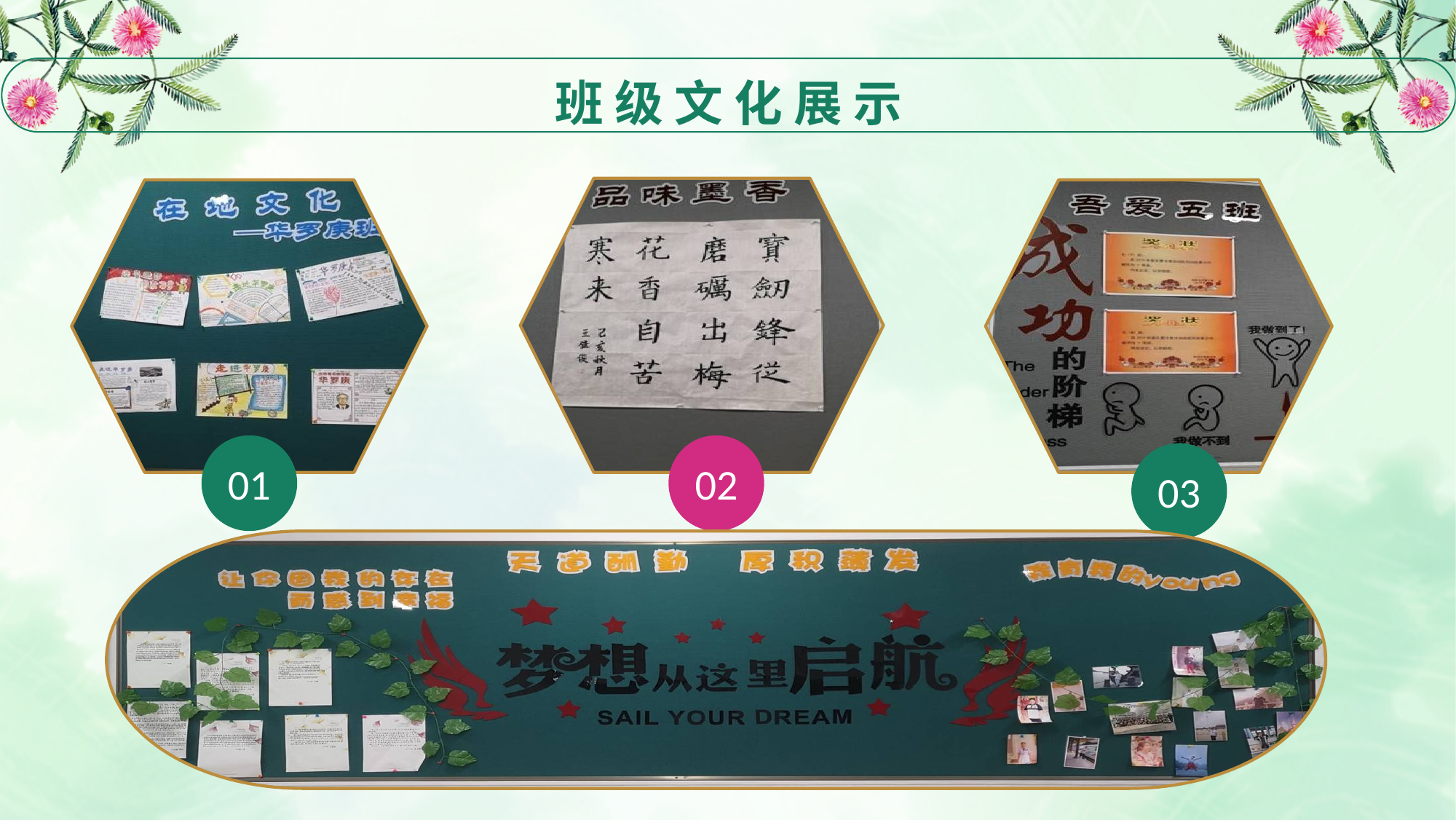

班 级 文 化 展 示

01
02
03